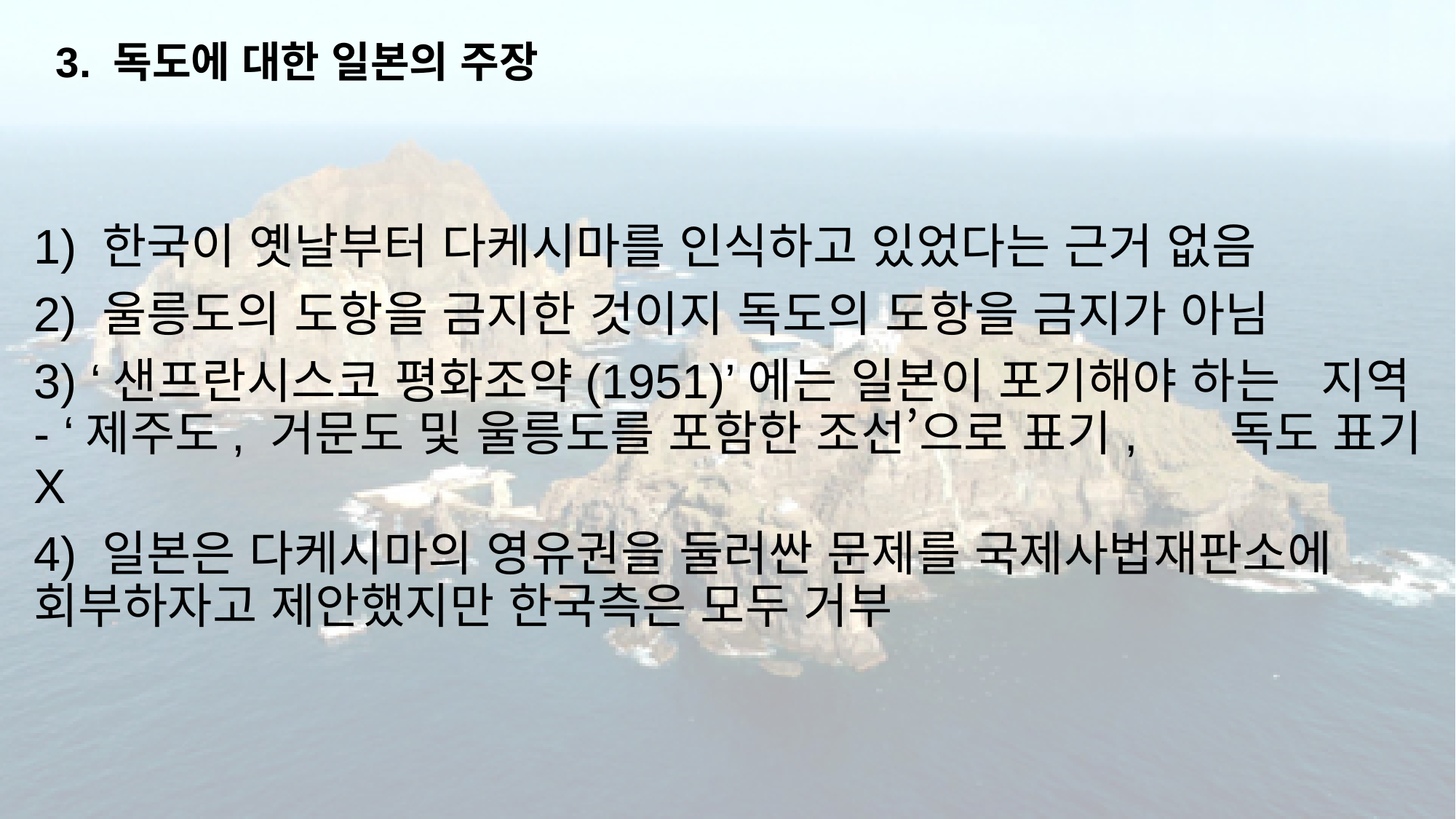

3. 독도에 대한 일본의 주장
1) 한국이 옛날부터 다케시마를 인식하고 있었다는 근거 없음
2) 울릉도의 도항을 금지한 것이지 독도의 도항을 금지가 아님
3) ‘샌프란시스코 평화조약(1951)’에는 일본이 포기해야 하는   지역- ‘제주도, 거문도 및 울릉도를 포함한 조선’으로 표기,      독도 표기X
4) 일본은 다케시마의 영유권을 둘러싼 문제를 국제사법재판소에 회부하자고 제안했지만 한국측은 모두 거부